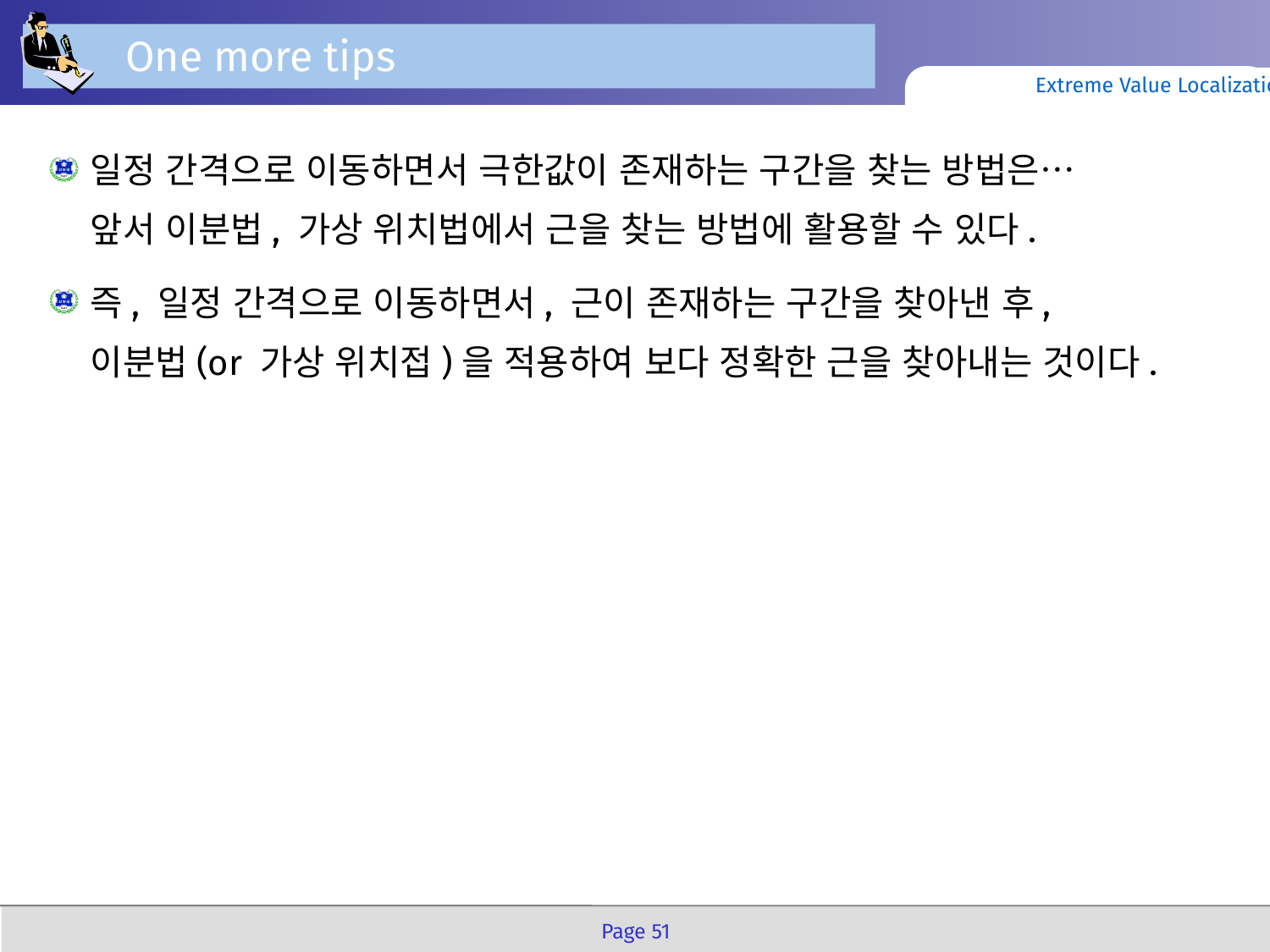

One more tips
Extreme Value Localization
일정 간격으로 이동하면서 극한값이 존재하는 구간을 찾는 방법은…
앞서 이분법, 가상 위치법에서 근을 찾는 방법에 활용할 수 있다.
즉, 일정 간격으로 이동하면서, 근이 존재하는 구간을 찾아낸 후,
이분법(or 가상 위치접)을 적용하여 보다 정확한 근을 찾아내는 것이다.
Page 51